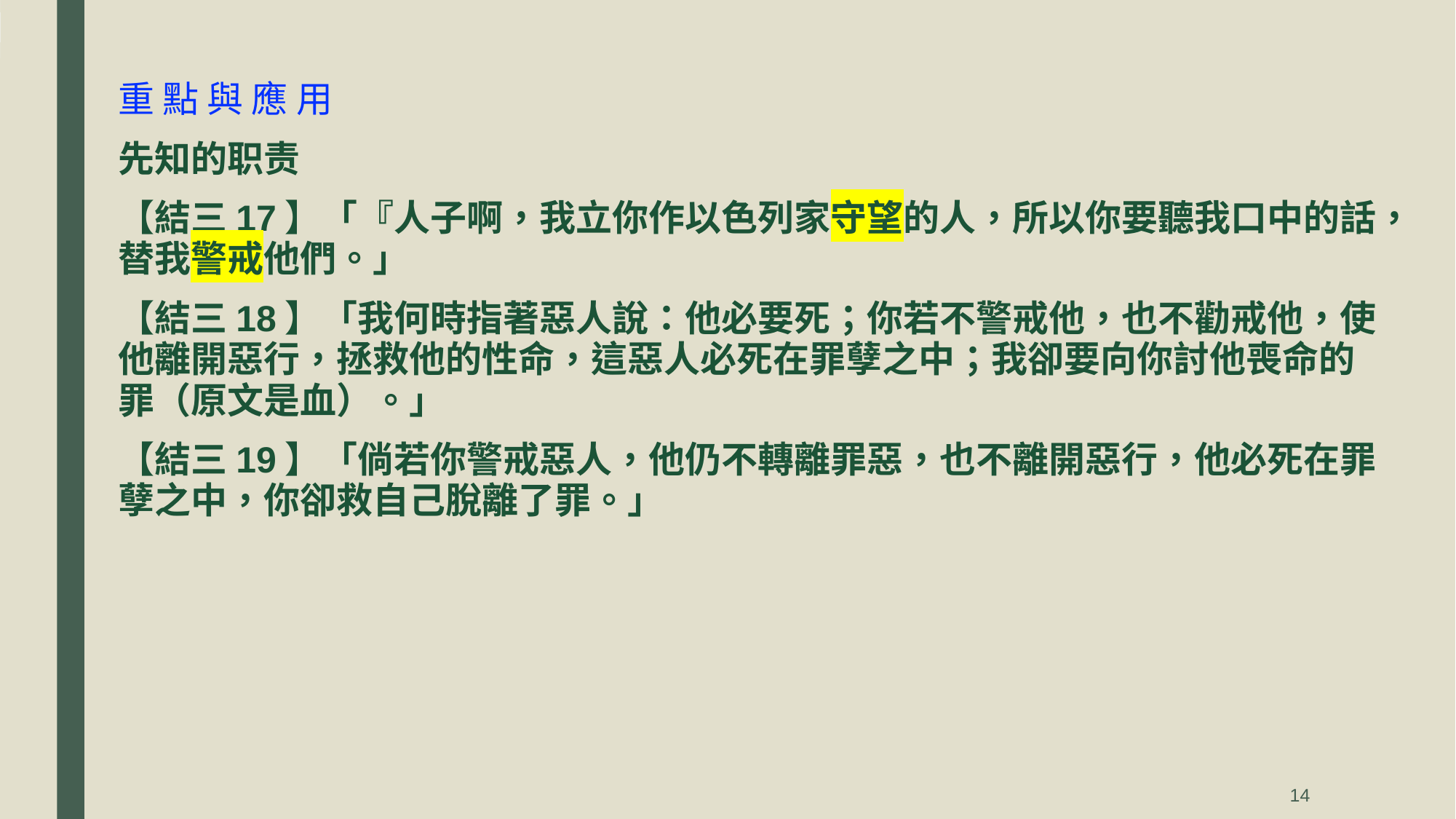

重 點 與 應 用
先知的职责
【結三17】「『人子啊，我立你作以色列家守望的人，所以你要聽我口中的話，替我警戒他們。」
【結三18】「我何時指著惡人說：他必要死；你若不警戒他，也不勸戒他，使他離開惡行，拯救他的性命，這惡人必死在罪孽之中；我卻要向你討他喪命的罪（原文是血）。」
【結三19】「倘若你警戒惡人，他仍不轉離罪惡，也不離開惡行，他必死在罪孽之中，你卻救自己脫離了罪。」
14